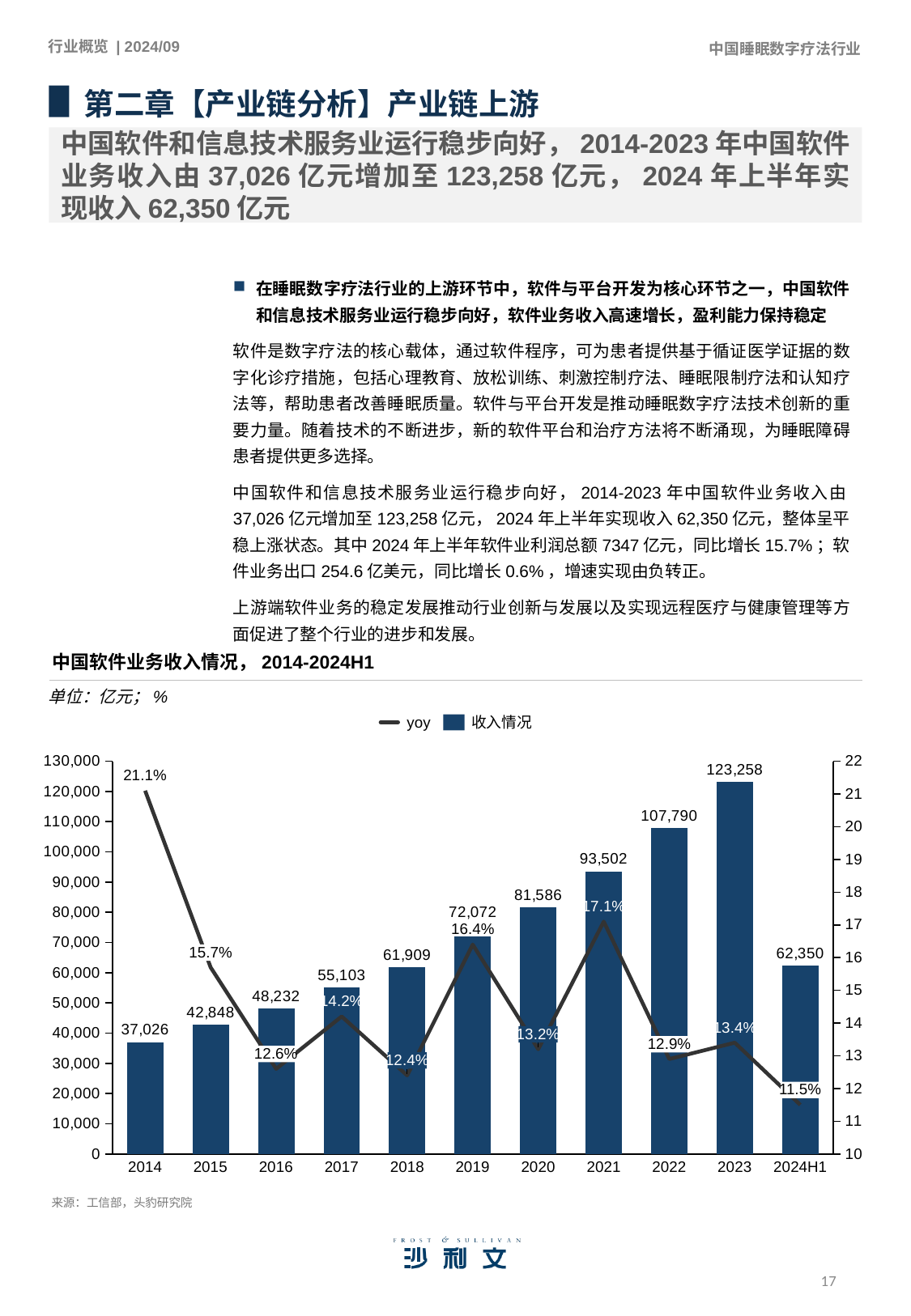

第二章【产业链分析】产业链上游

中国软件和信息技术服务业运行稳步向好，2014-2023年中国软件业务收入由37,026亿元增加至123,258亿元，2024年上半年实现收入62,350亿元
在睡眠数字疗法行业的上游环节中，软件与平台开发为核心环节之一，中国软件和信息技术服务业运行稳步向好，软件业务收入高速增长，盈利能力保持稳定
软件是数字疗法的核心载体，通过软件程序，可为患者提供基于循证医学证据的数字化诊疗措施，包括心理教育、放松训练、刺激控制疗法、睡眠限制疗法和认知疗法等，帮助患者改善睡眠质量。软件与平台开发是推动睡眠数字疗法技术创新的重要力量。随着技术的不断进步，新的软件平台和治疗方法将不断涌现，为睡眠障碍患者提供更多选择。
中国软件和信息技术服务业运行稳步向好，2014-2023年中国软件业务收入由37,026亿元增加至123,258亿元，2024年上半年实现收入62,350亿元，整体呈平稳上涨状态。其中2024年上半年软件业利润总额7347亿元，同比增长15.7%；软件业务出口254.6亿美元，同比增长0.6%，增速实现由负转正。
上游端软件业务的稳定发展推动行业创新与发展以及实现远程医疗与健康管理等方面促进了整个行业的进步和发展。
中国软件业务收入情况，2014-2024H1
单位：亿元；%

yoy
收入情况

### Chart

| Category |  |  |
|---|---|---|
21.1%
17.1%
16.4%
15.7%
14.2%
13.4%
13.2%
12.9%
12.6%
12.4%
11.5%
2014
2015
2016
2017
2018
2019
2020
2021
2022
2023
2024H1
来源：工信部，头豹研究院